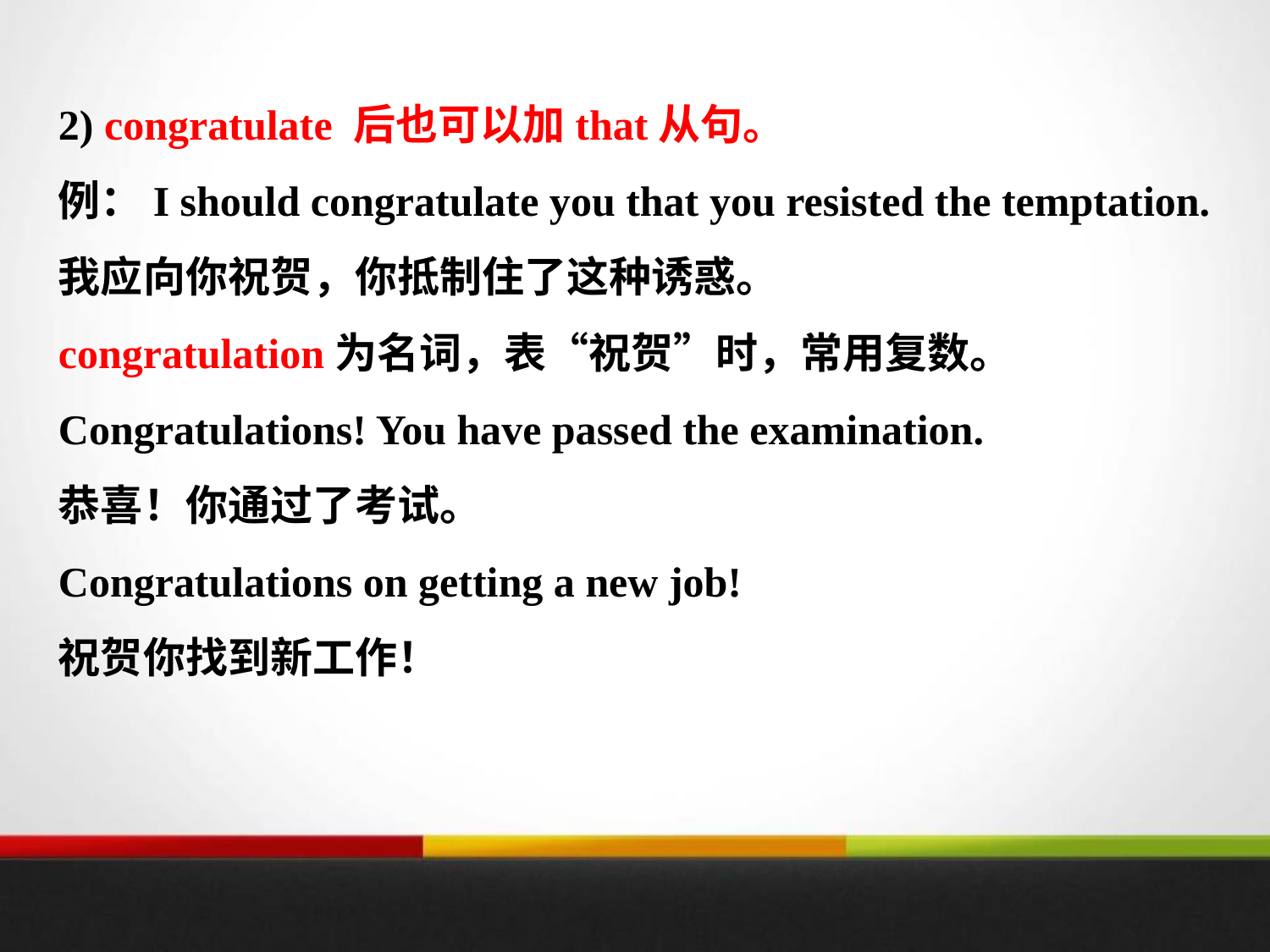

2) congratulate 后也可以加that从句。
例：I should congratulate you that you resisted the temptation.我应向你祝贺，你抵制住了这种诱惑。
congratulation为名词，表“祝贺”时，常用复数。
Congratulations! You have passed the examination.
恭喜！你通过了考试。
Congratulations on getting a new job!
祝贺你找到新工作！